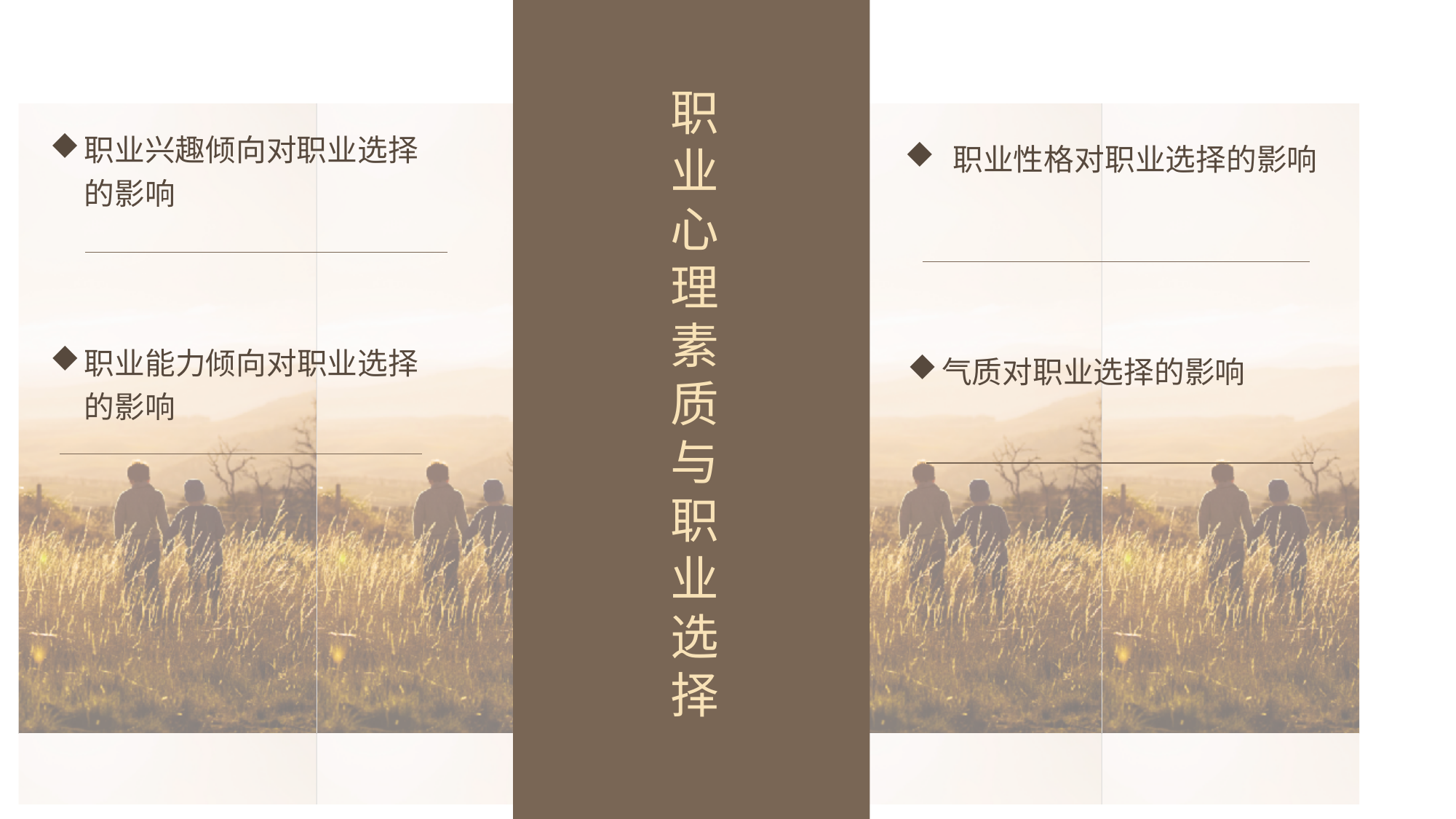

职业心理素质与职业选择

职业兴趣倾向对职业选择的影响
职业能力倾向对职业选择的影响
 职业性格对职业选择的影响
气质对职业选择的影响